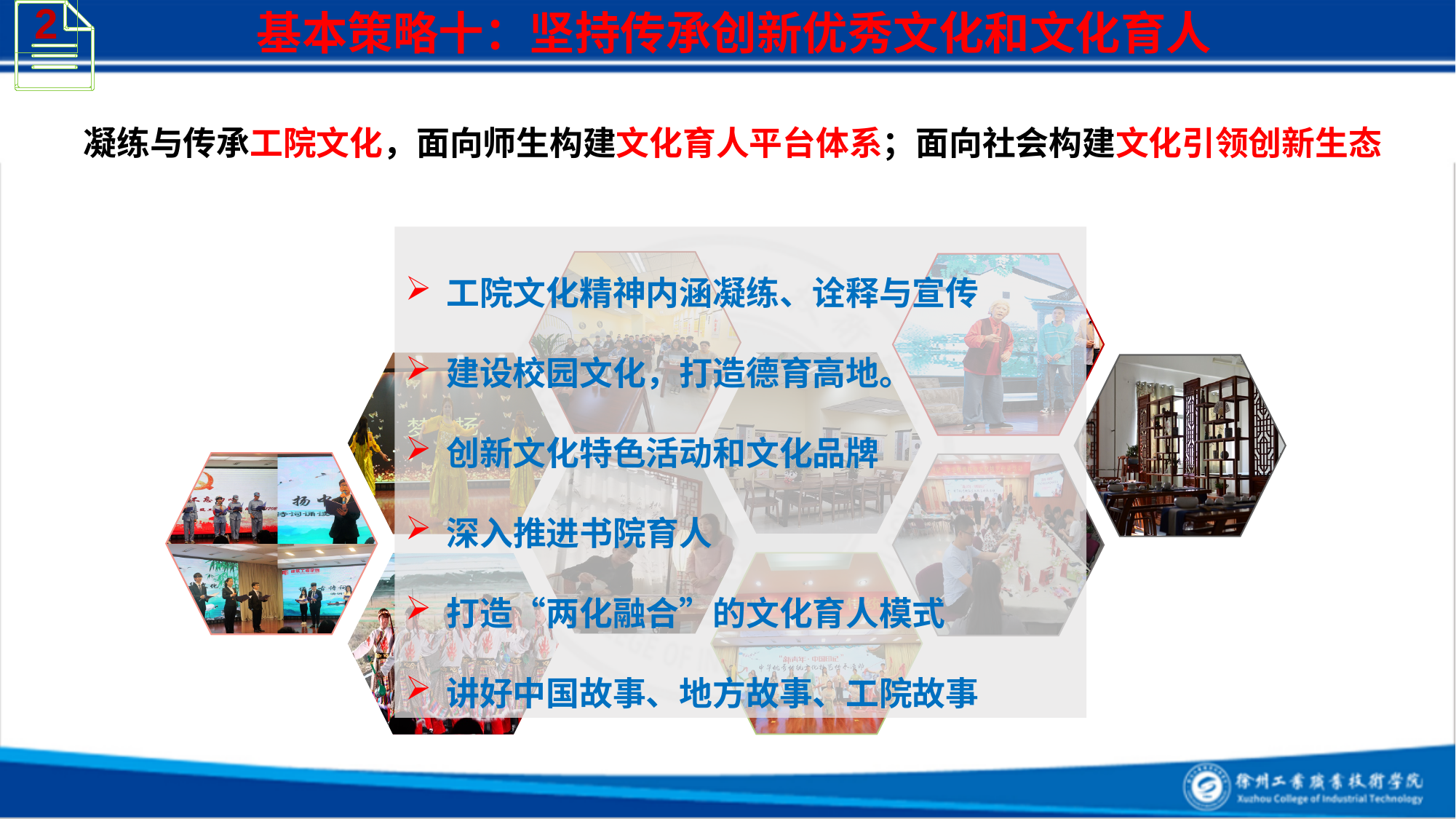

2
  基本策略十：坚持传承创新优秀文化和文化育人
凝练与传承工院文化，面向师生构建文化育人平台体系；面向社会构建文化引领创新生态
工院文化精神内涵凝练、诠释与宣传
建设校园文化，打造德育高地。
创新文化特色活动和文化品牌
深入推进书院育人
打造“两化融合”的文化育人模式
讲好中国故事、地方故事、工院故事